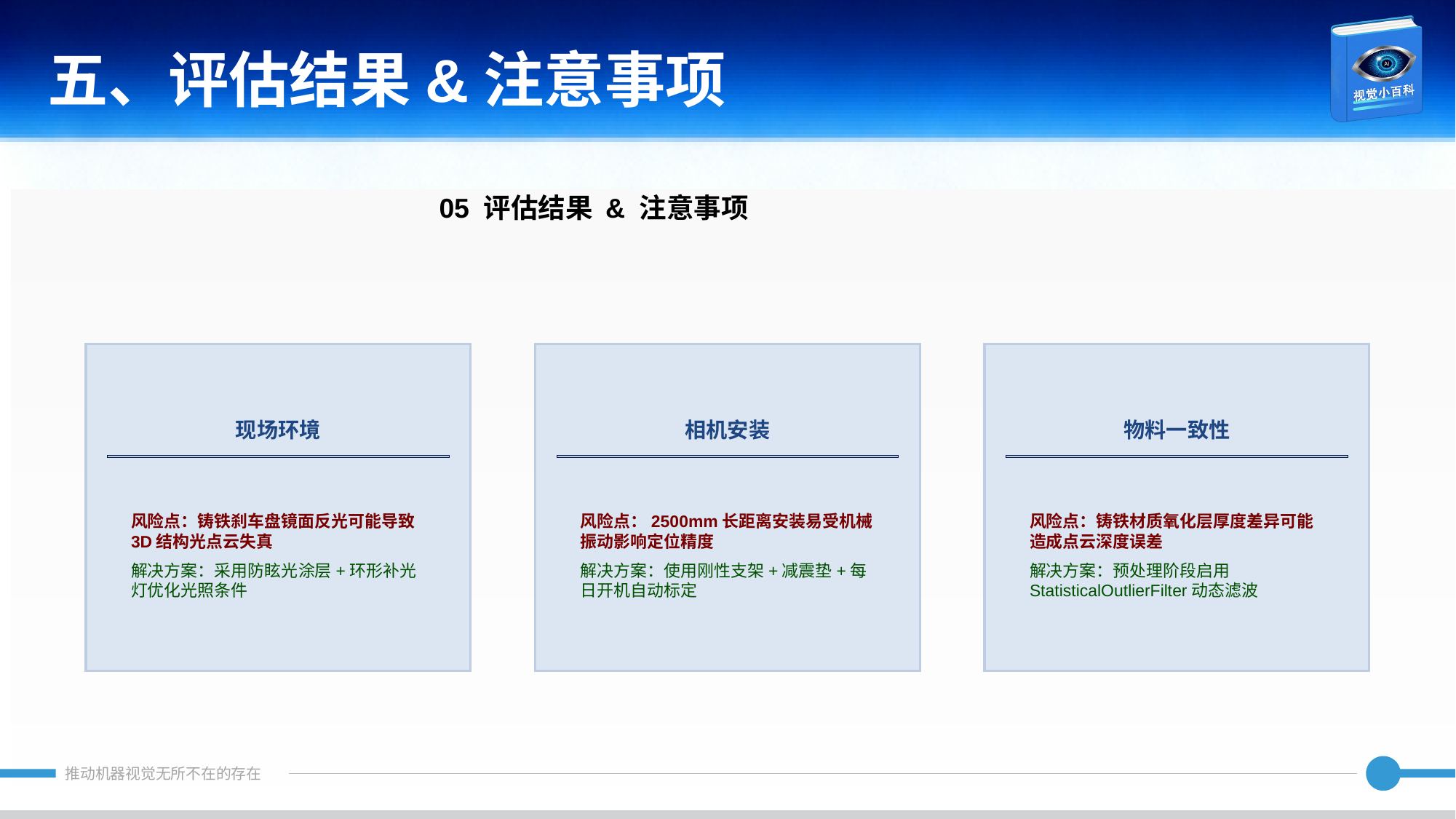

五、评估结果&注意事项

05 评估结果 & 注意事项

现场环境

相机安装

物料一致性

风险点：铸铁刹车盘镜面反光可能导致3D结构光点云失真
解决方案：采用防眩光涂层+环形补光灯优化光照条件

风险点：2500mm长距离安装易受机械振动影响定位精度
解决方案：使用刚性支架+减震垫+每日开机自动标定

风险点：铸铁材质氧化层厚度差异可能造成点云深度误差
解决方案：预处理阶段启用StatisticalOutlierFilter动态滤波
11